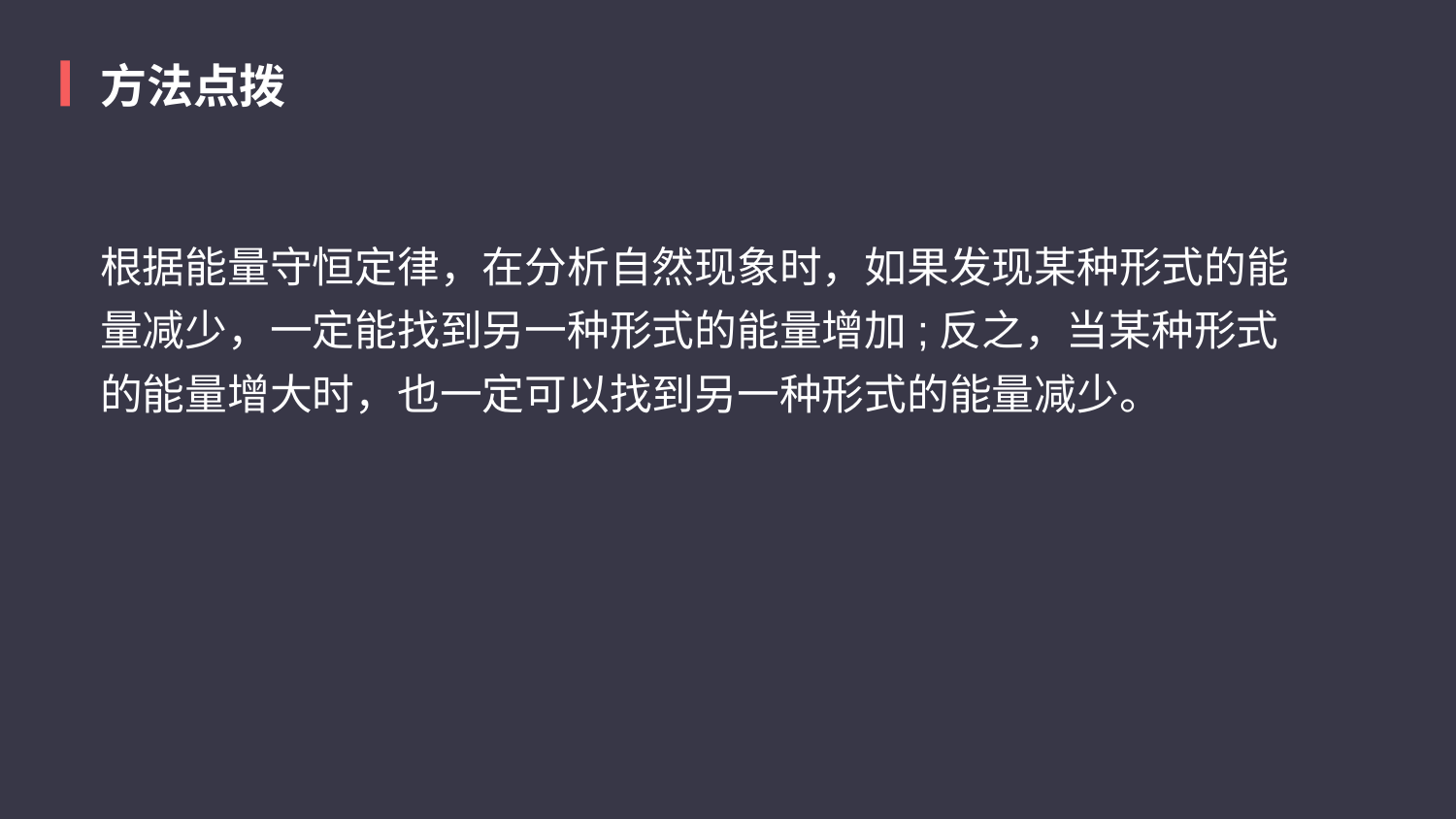

方法点拨

根据能量守恒定律，在分析自然现象时，如果发现某种形式的能量减少，一定能找到另一种形式的能量增加;反之，当某种形式的能量增大时，也一定可以找到另一种形式的能量减少。